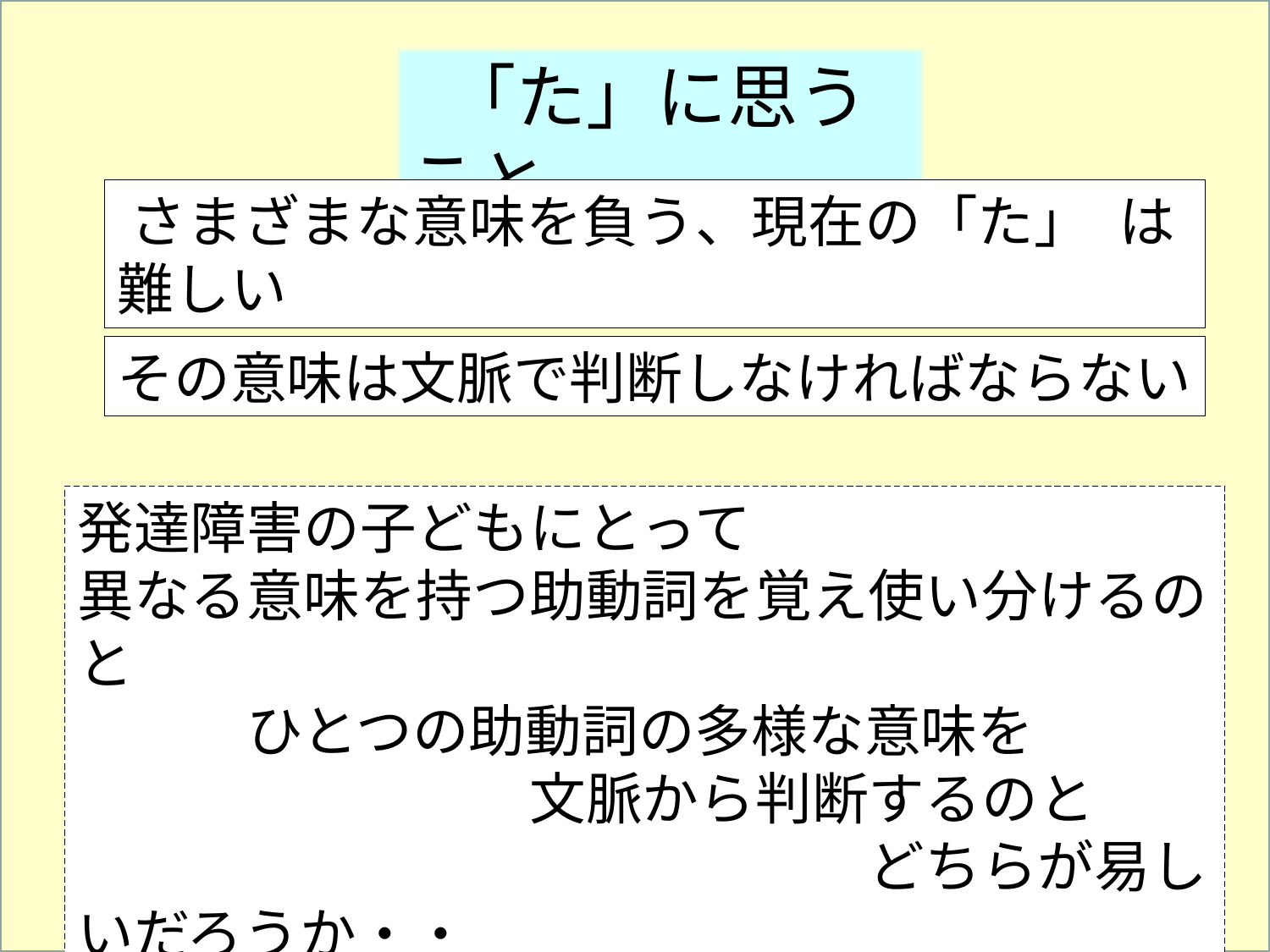

「た」に思うこと
さまざまな意味を負う、現在の「た」　は難しい
その意味は文脈で判断しなければならない
発達障害の子どもにとって
異なる意味を持つ助動詞を覚え使い分けるのと
　　　ひとつの助動詞の多様な意味を
　　　　　　　　文脈から判断するのと
　　　　　　　　　　　　　　どちらが易しいだろうか・・